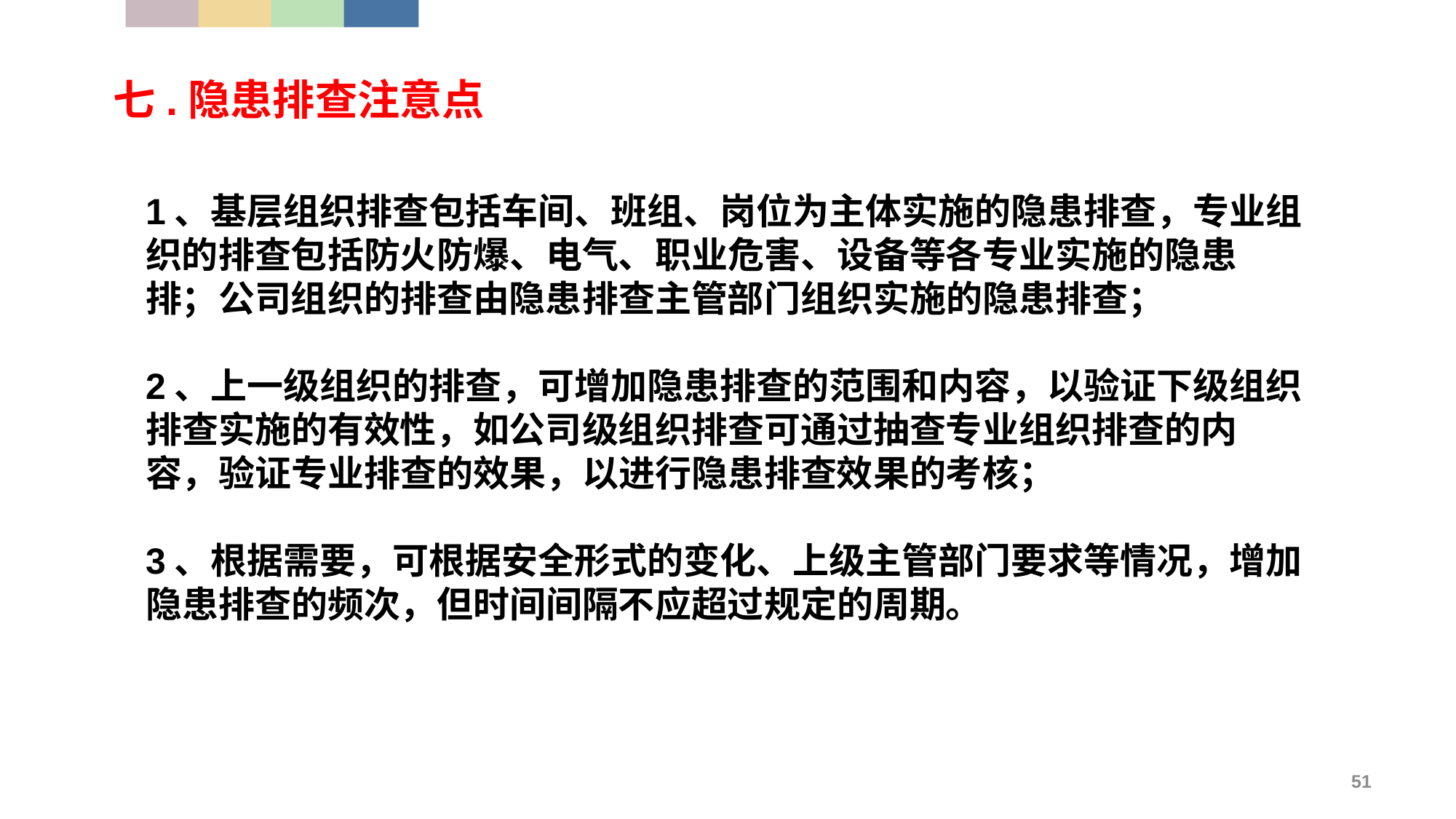

七.隐患排查注意点
1、基层组织排查包括车间、班组、岗位为主体实施的隐患排查，专业组织的排查包括防火防爆、电气、职业危害、设备等各专业实施的隐患排；公司组织的排查由隐患排查主管部门组织实施的隐患排查；

2、上一级组织的排查，可增加隐患排查的范围和内容，以验证下级组织排查实施的有效性，如公司级组织排查可通过抽查专业组织排查的内容，验证专业排查的效果，以进行隐患排查效果的考核；

3、根据需要，可根据安全形式的变化、上级主管部门要求等情况，增加隐患排查的频次，但时间间隔不应超过规定的周期。

51